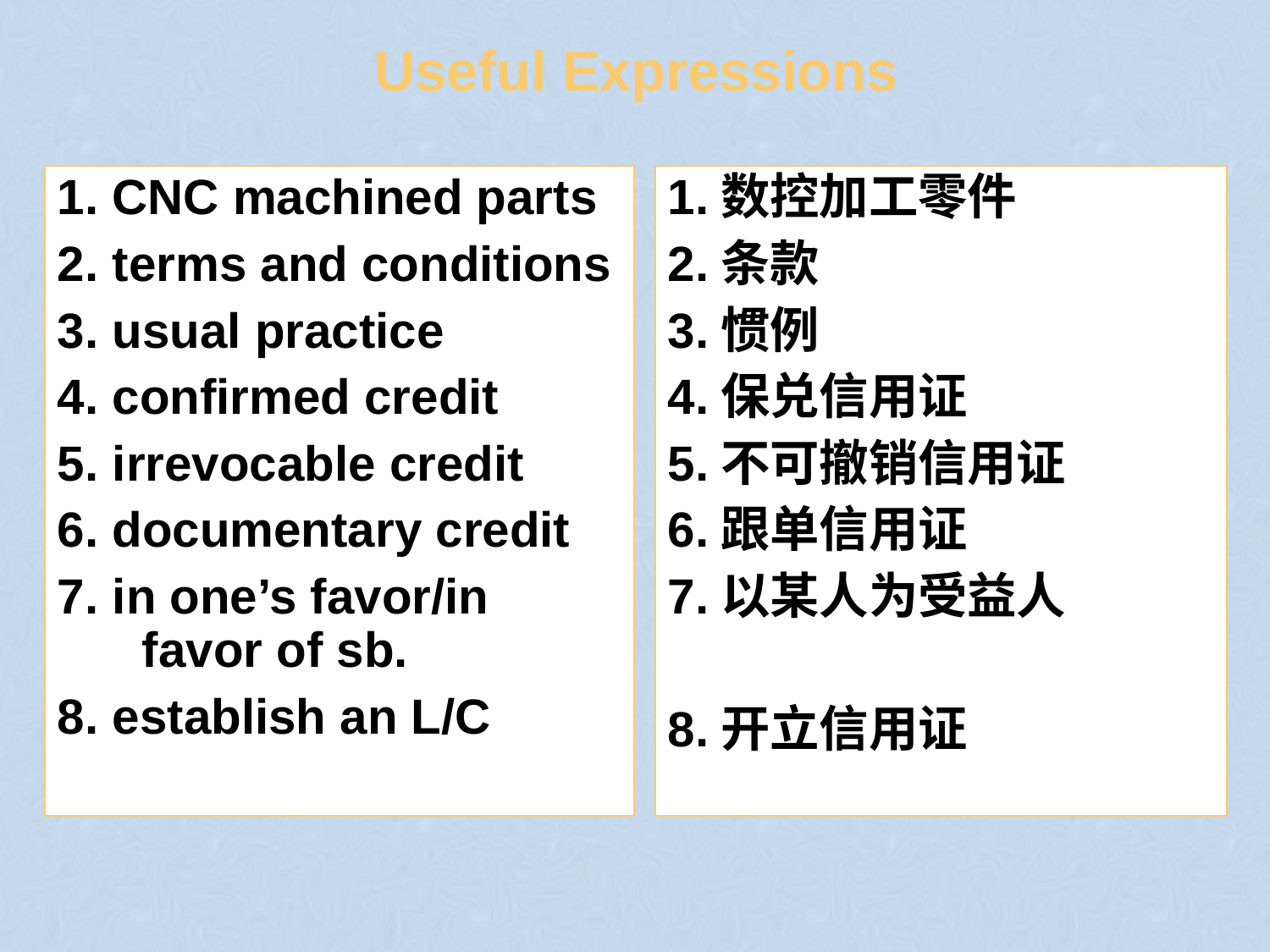

# Useful Expressions
1. CNC machined parts
2. terms and conditions
3. usual practice
4. confirmed credit
5. irrevocable credit
6. documentary credit
7. in one’s favor/in favor of sb.
8. establish an L/C
1.数控加工零件
2.条款
3.惯例
4.保兑信用证
5.不可撤销信用证
6.跟单信用证
7.以某人为受益人

8.开立信用证